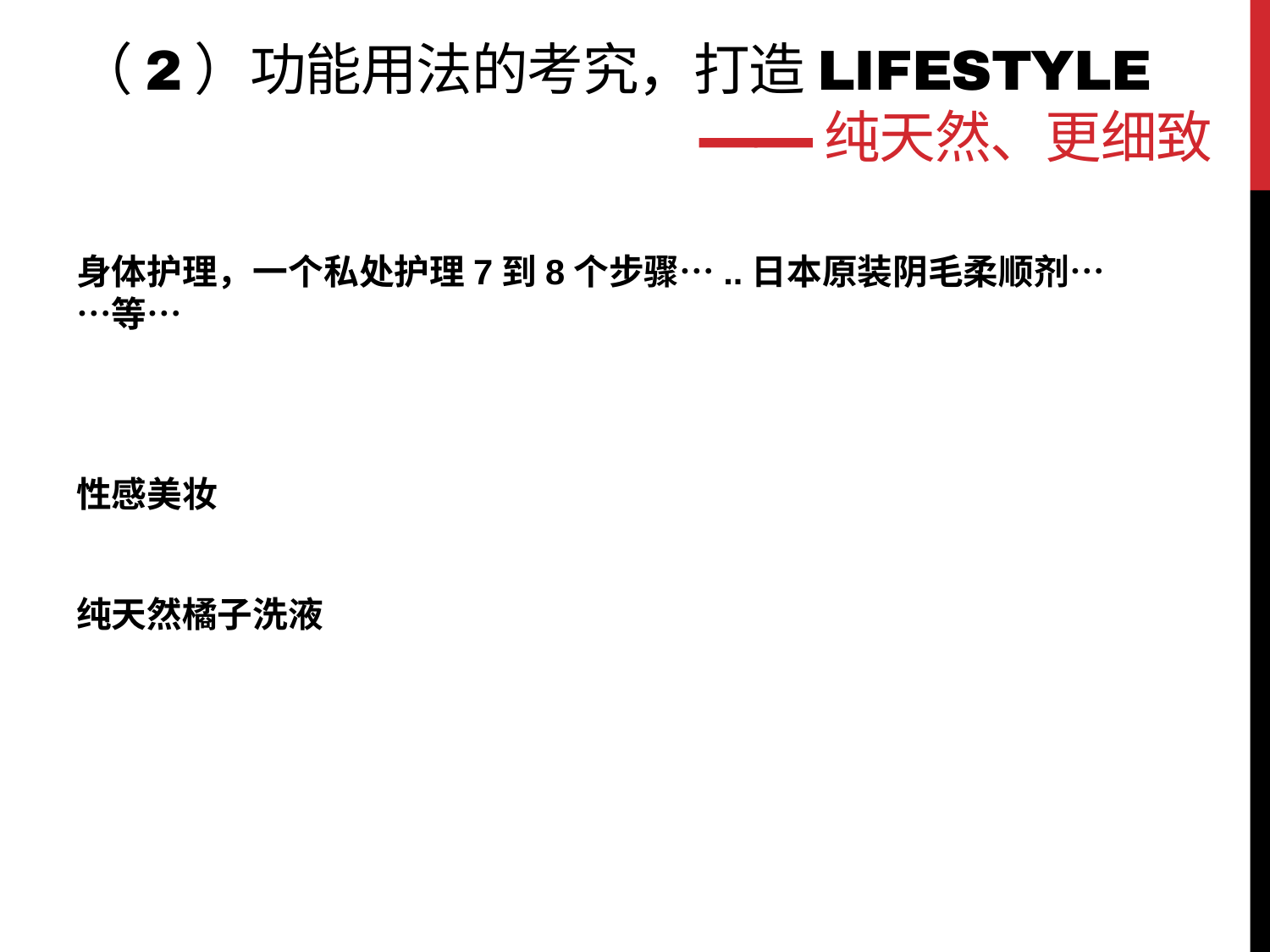

# （2）功能用法的考究，打造lifestyle ——纯天然、更细致
身体护理，一个私处护理7到8个步骤…..日本原装阴毛柔顺剂……等…

性感美妆

纯天然橘子洗液